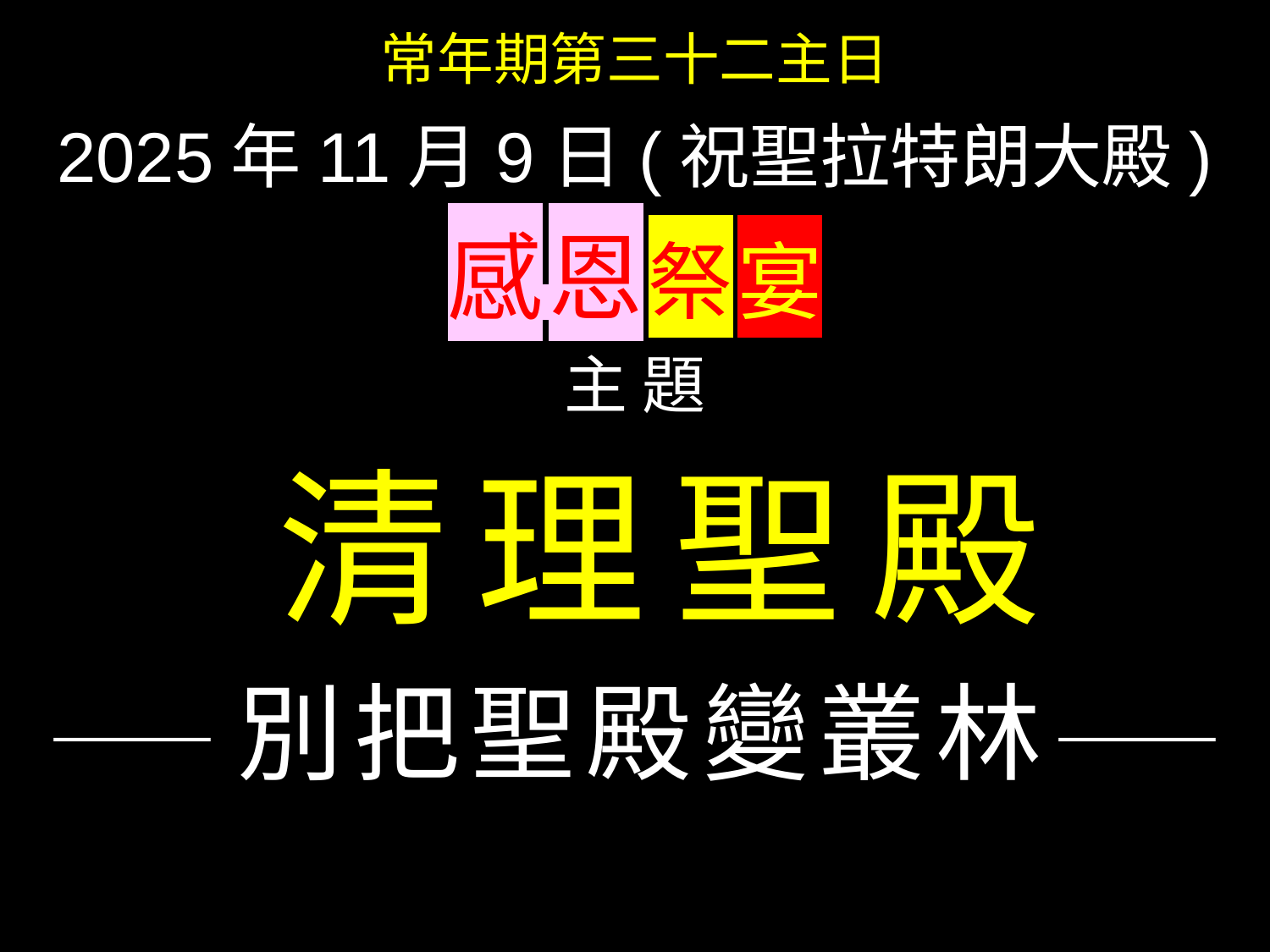

常年期第三十二主日
2025年11月9日(祝聖拉特朗大殿)
感 恩 祭 宴

主 題
 清 理 聖 殿
——別把聖殿變叢林——